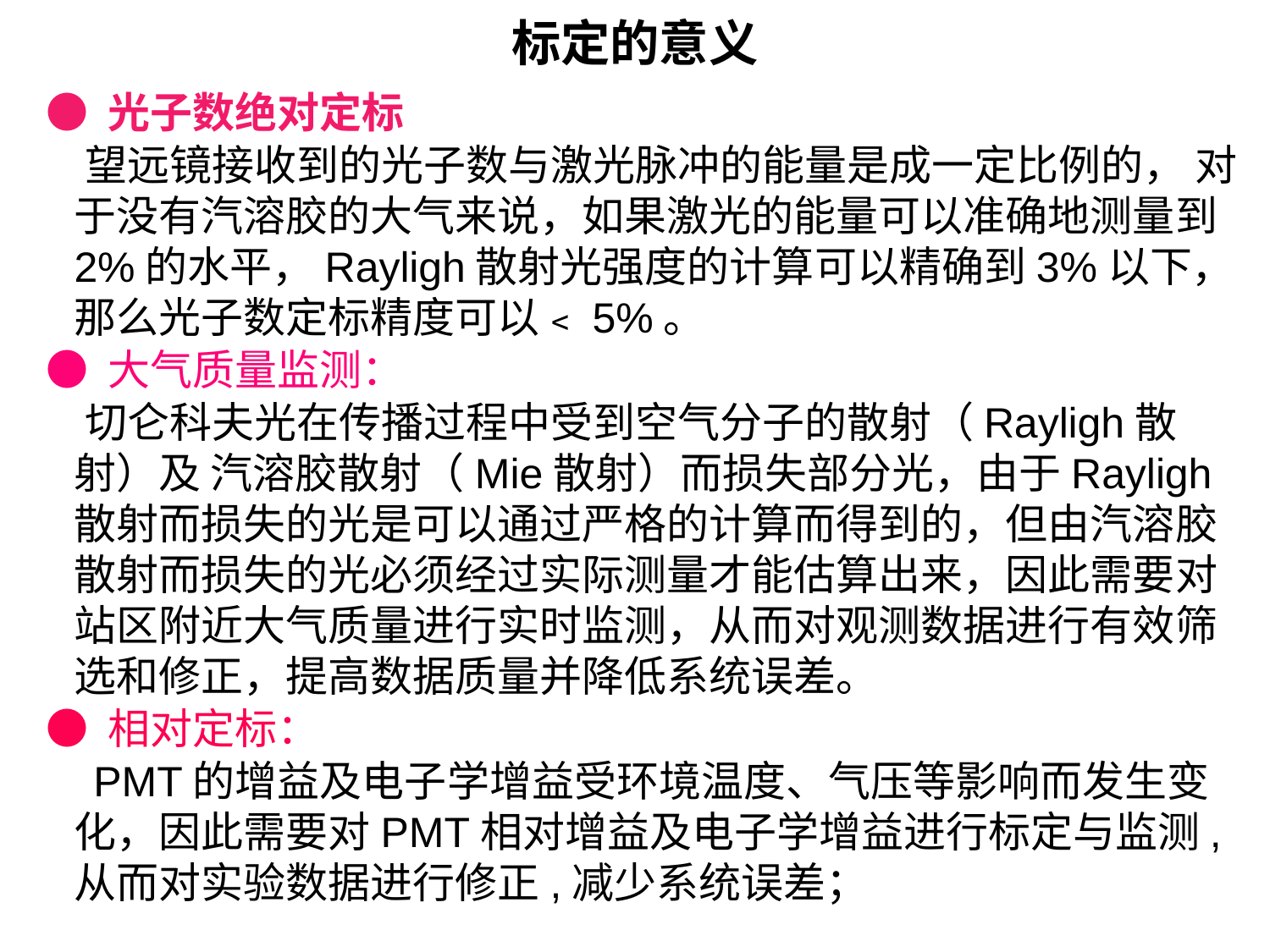

# 标定的意义
● 光子数绝对定标
   望远镜接收到的光子数与激光脉冲的能量是成一定比例的， 对于没有汽溶胶的大气来说，如果激光的能量可以准确地测量到2%的水平，Rayligh散射光强度的计算可以精确到3%以下，那么光子数定标精度可以﹤5%。
● 大气质量监测：
   切仑科夫光在传播过程中受到空气分子的散射（Rayligh散射）及 汽溶胶散射（Mie散射）而损失部分光，由于Rayligh散射而损失的光是可以通过严格的计算而得到的，但由汽溶胶散射而损失的光必须经过实际测量才能估算出来，因此需要对站区附近大气质量进行实时监测，从而对观测数据进行有效筛选和修正，提高数据质量并降低系统误差。
● 相对定标：
    PMT的增益及电子学增益受环境温度、气压等影响而发生变化，因此需要对PMT相对增益及电子学增益进行标定与监测,从而对实验数据进行修正,减少系统误差；